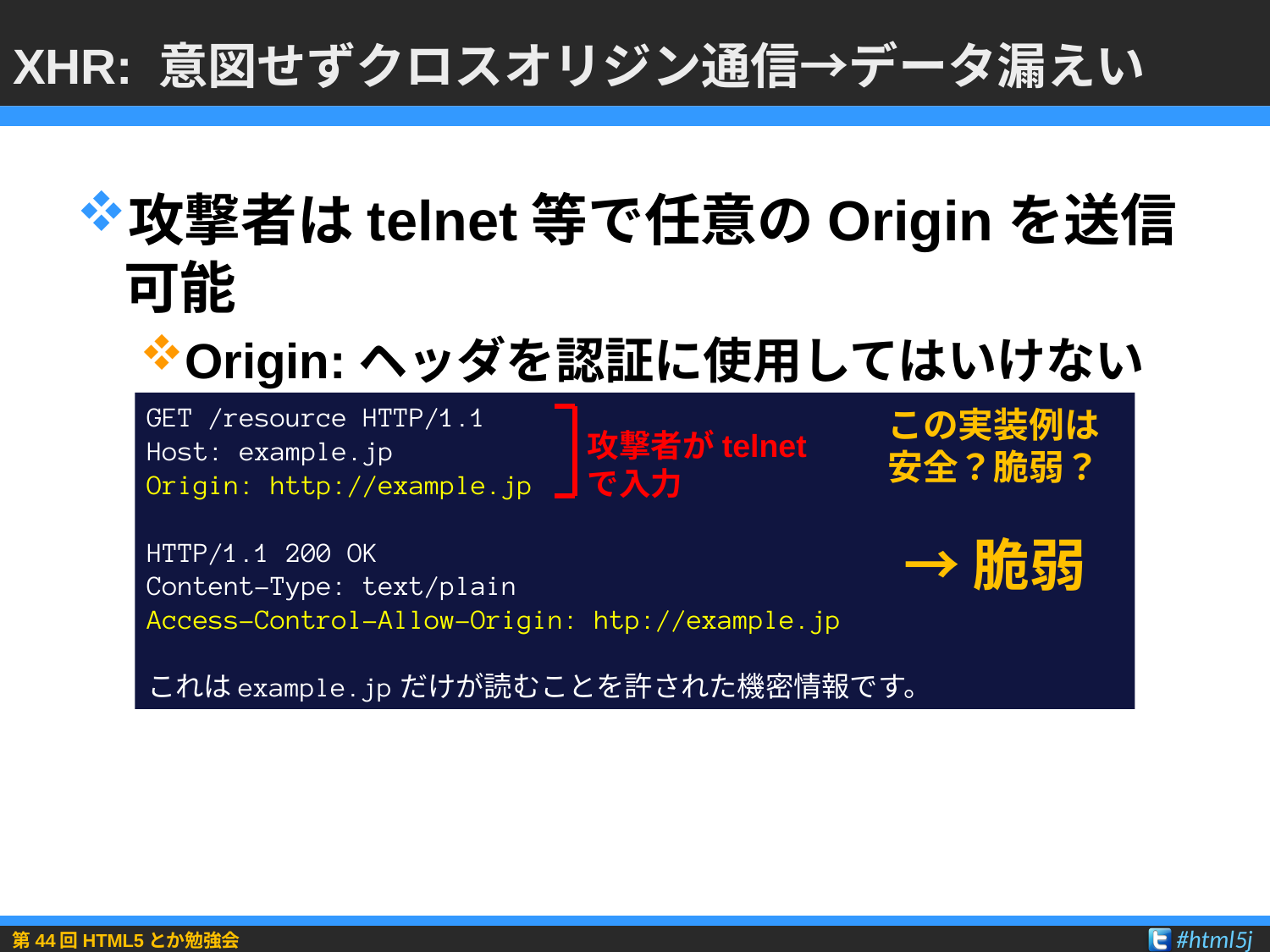

# XHR: 意図せずクロスオリジン通信→データ漏えい
攻撃者はtelnet等で任意のOriginを送信可能
Origin:ヘッダを認証に使用してはいけない

GET /resource HTTP/1.1
Host: example.jp
Origin: http://example.jp

HTTP/1.1 200 OK
Content-Type: text/plain
Access-Control-Allow-Origin: htp://example.jp

これはexample.jpだけが読むことを許された機密情報です。
この実装例は
安全？脆弱？

  →脆弱
攻撃者がtelnet
で入力